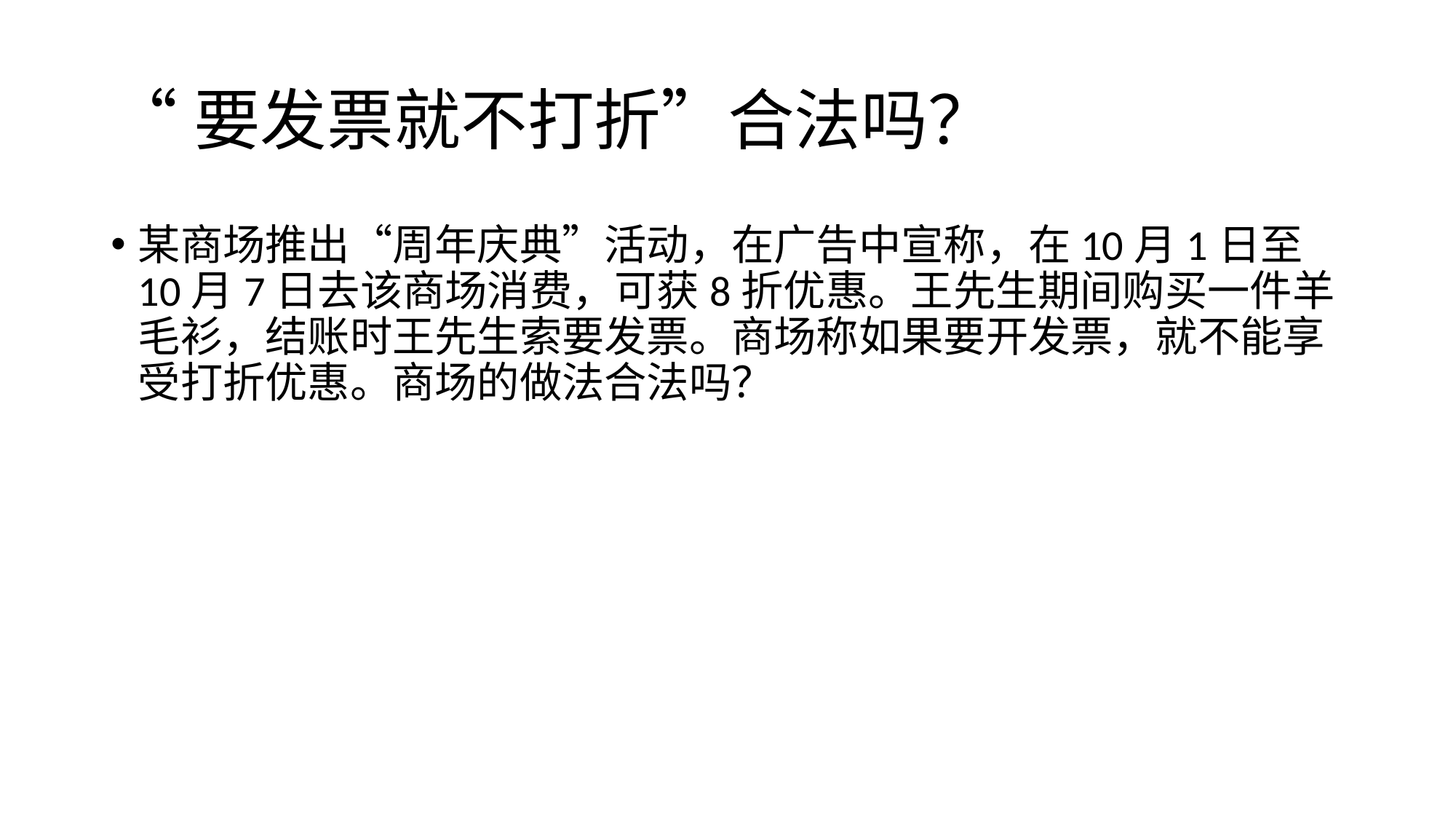

# “要发票就不打折”合法吗？
某商场推出“周年庆典”活动，在广告中宣称，在10月1日至10月7日去该商场消费，可获8折优惠。王先生期间购买一件羊毛衫，结账时王先生索要发票。商场称如果要开发票，就不能享受打折优惠。商场的做法合法吗？